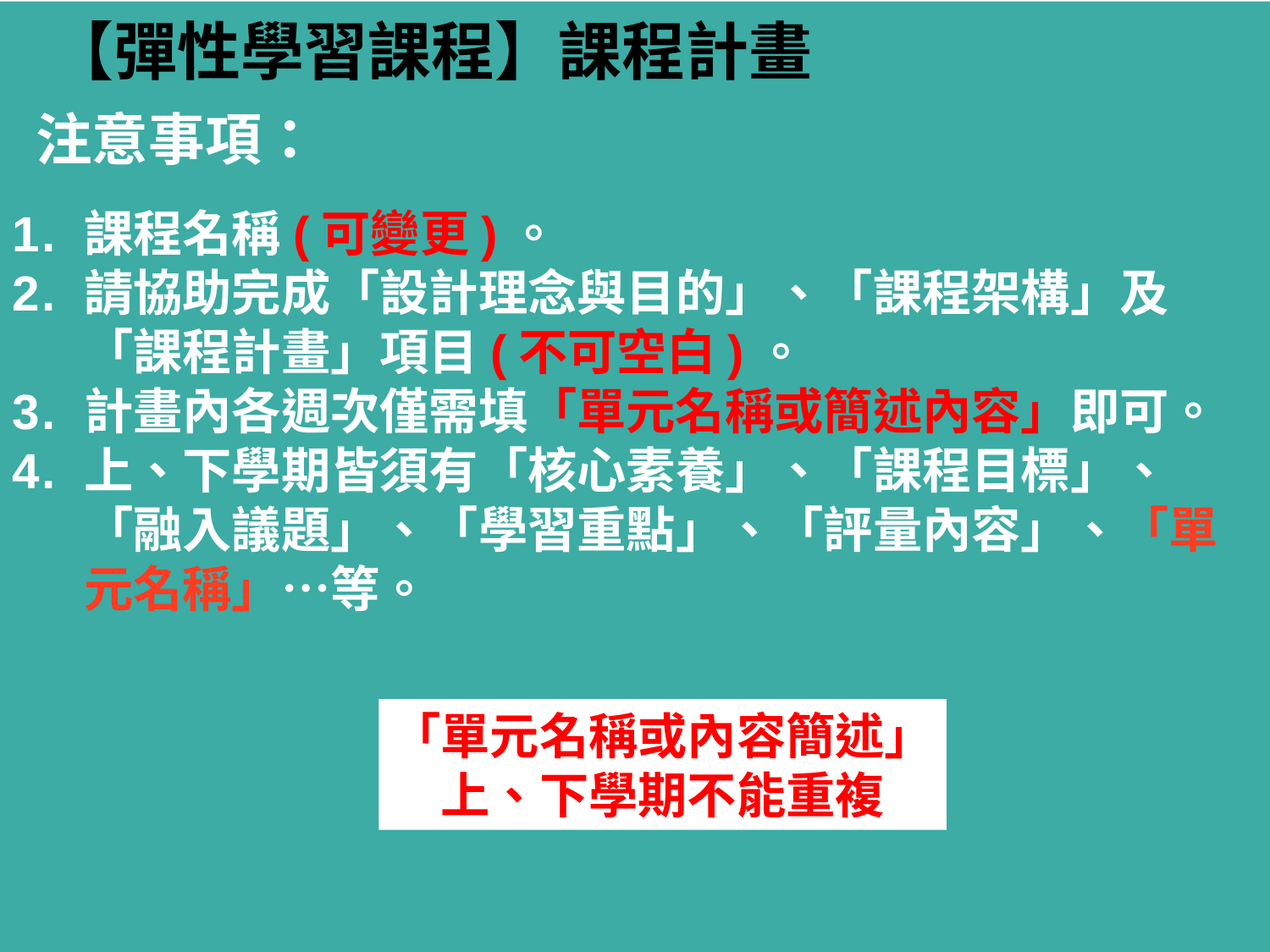

【彈性學習課程】課程計畫

注意事項：
課程名稱(可變更)。
請協助完成「設計理念與目的」、「課程架構」及「課程計畫」項目(不可空白)。
計畫內各週次僅需填「單元名稱或簡述內容」即可。
上、下學期皆須有「核心素養」、「課程目標」、「融入議題」、「學習重點」、「評量內容」、「單元名稱」…等。
「單元名稱或內容簡述」
上、下學期不能重複